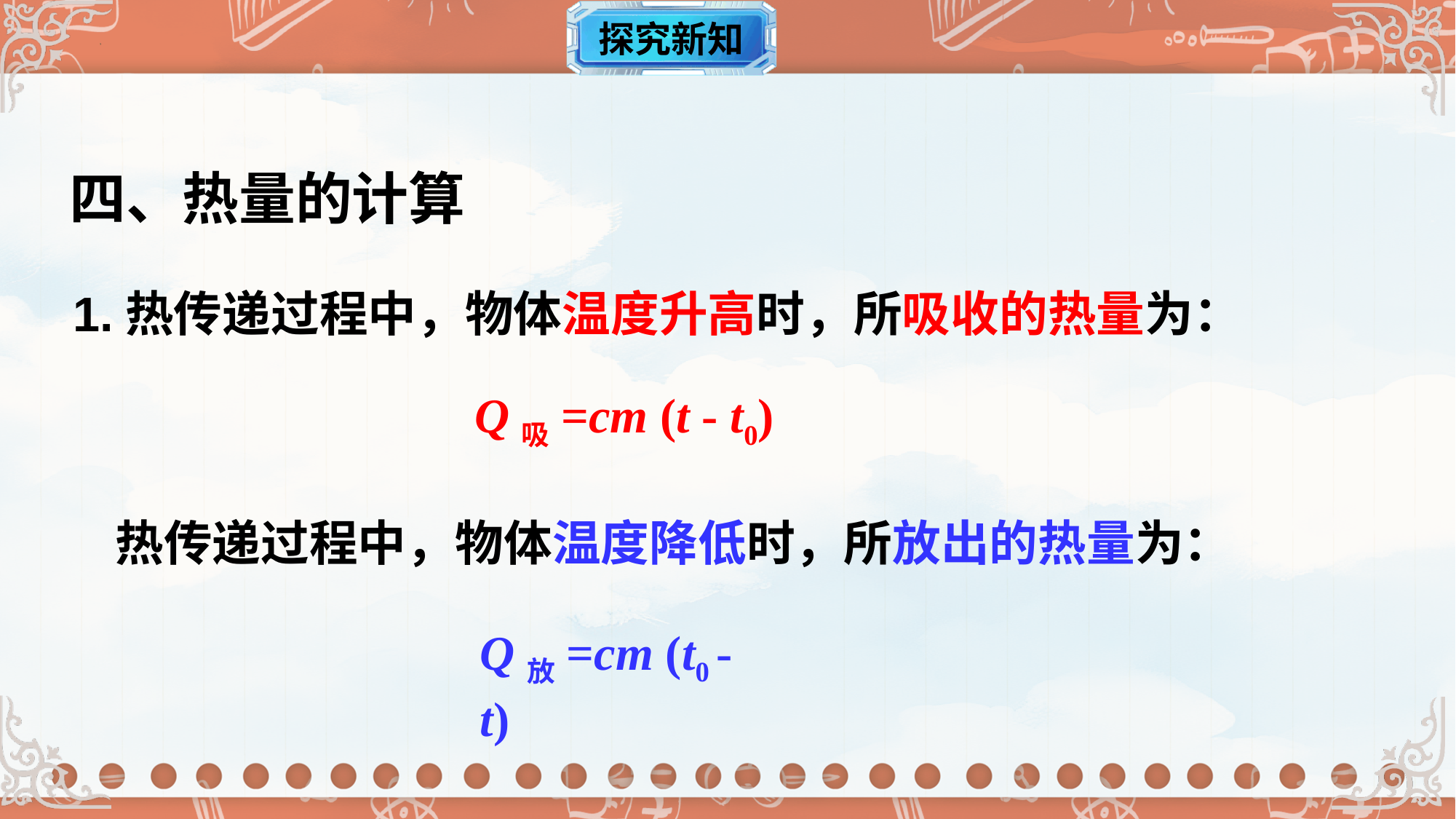

四、热量的计算
1.热传递过程中，物体温度升高时，所吸收的热量为：
Q吸=cm (t - t0)
热传递过程中，物体温度降低时，所放出的热量为：
Q放=cm (t0 - t)